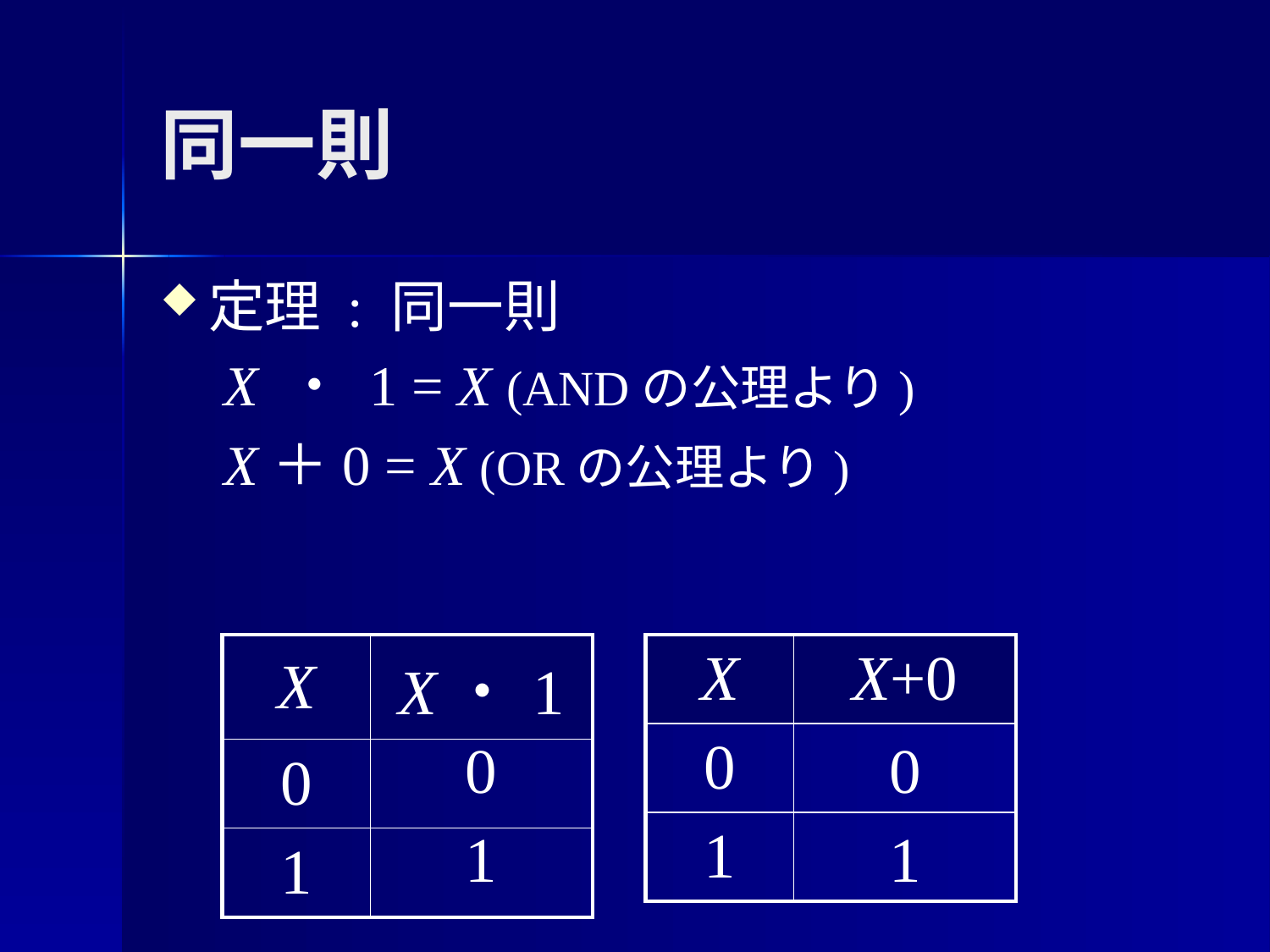

# 同一則
定理 : 同一則
X ・ 1 = X (ANDの公理より)
X＋0 = X (ORの公理より)
| X | X・1 |
| --- | --- |
| 0 |  |
| 1 |  |
| X | X+0 |
| --- | --- |
| 0 |  |
| 1 |  |
0
0
1
1